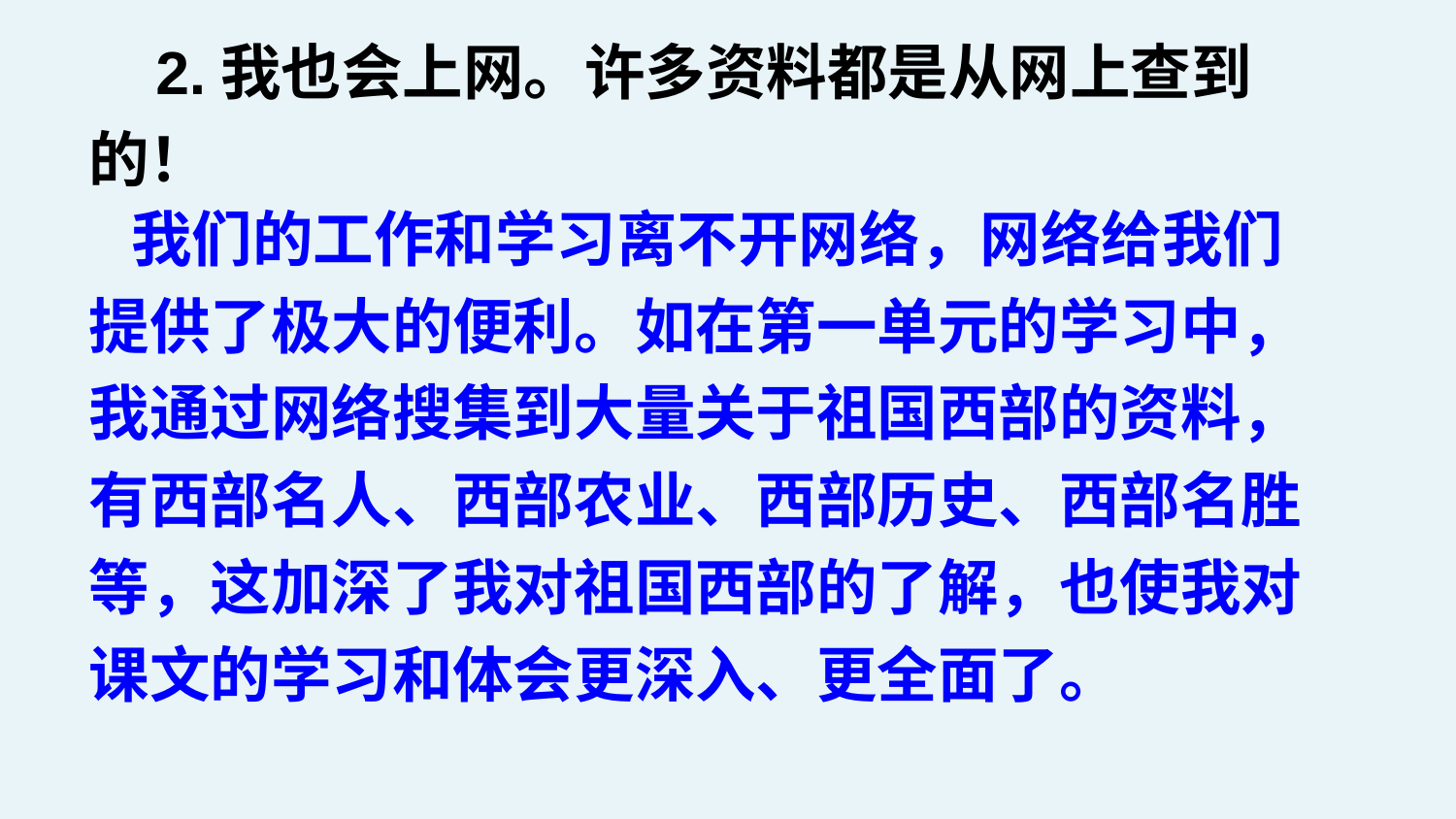

2.我也会上网。许多资料都是从网上查到的！
  我们的工作和学习离不开网络，网络给我们提供了极大的便利。如在第一单元的学习中，我通过网络搜集到大量关于祖国西部的资料，有西部名人、西部农业、西部历史、西部名胜等，这加深了我对祖国西部的了解，也使我对课文的学习和体会更深入、更全面了。